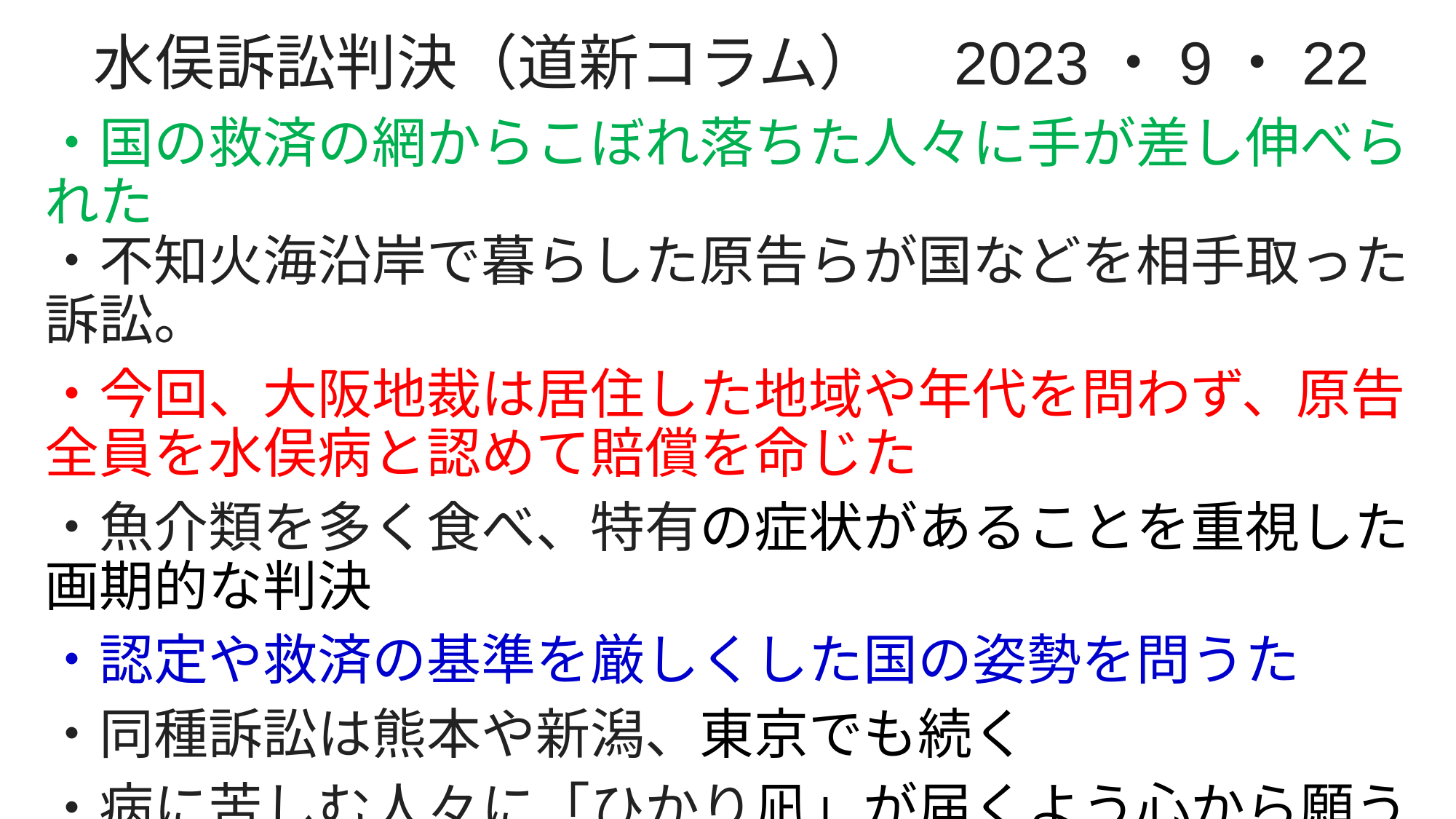

# 水俣訴訟判決（道新コラム）　2023・9・22
・国の救済の網からこぼれ落ちた人々に手が差し伸べられた
・不知火海沿岸で暮らした原告らが国などを相手取った訴訟。
・今回、大阪地裁は居住した地域や年代を問わず、原告全員を水俣病と認めて賠償を命じた
・魚介類を多く食べ、特有の症状があることを重視した画期的な判決
・認定や救済の基準を厳しくした国の姿勢を問うた
・同種訴訟は熊本や新潟、東京でも続く
・病に苦しむ人々に「ひかり凪」が届くよう心から願う